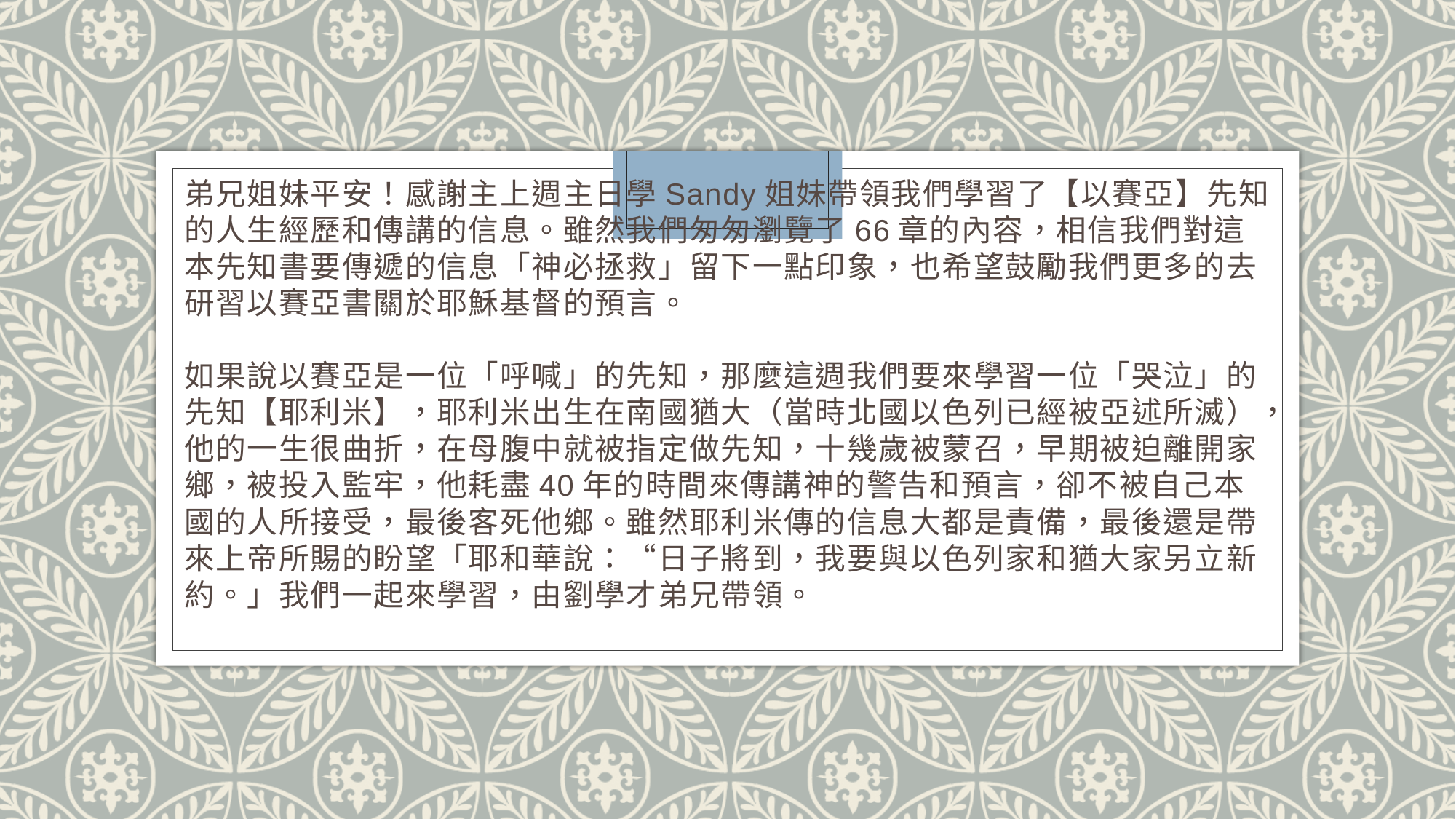

弟兄姐妹平安！感謝主上週主日學Sandy姐妹帶領我們學習了【以賽亞】先知的人生經歷和傳講的信息。雖然我們匆匆瀏覽了66章的內容，相信我們對這本先知書要傳遞的信息「神必拯救」留下一點印象，也希望鼓勵我們更多的去研習以賽亞書關於耶穌基督的預言。
如果說以賽亞是一位「呼喊」的先知，那麼這週我們要來學習一位「哭泣」的先知【耶利米】，耶利米出生在南國猶大（當時北國以色列已經被亞述所滅），他的一生很曲折，在母腹中就被指定做先知，十幾歲被蒙召，早期被迫離開家鄉，被投入監牢，他耗盡40年的時間來傳講神的警告和預言，卻不被自己本國的人所接受，最後客死他鄉。雖然耶利米傳的信息大都是責備，最後還是帶來上帝所賜的盼望「耶和華說：“日子將到，我要與以色列家和猶大家另立新約。」我們一起來學習，由劉學才弟兄帶領。